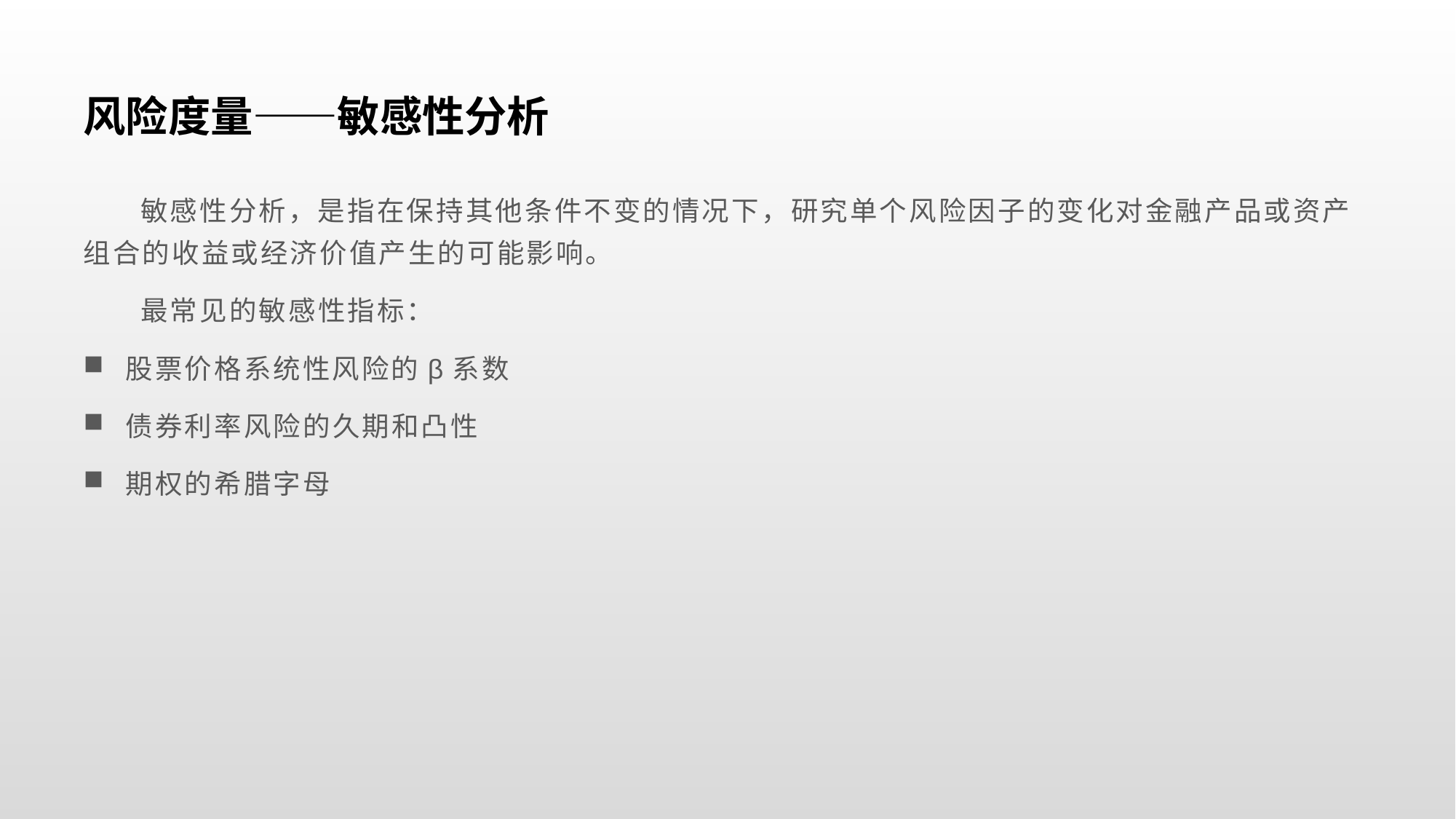

# 风险度量——敏感性分析
      敏感性分析，是指在保持其他条件不变的情况下，研究单个风险因子的变化对金融产品或资产组合的收益或经济价值产生的可能影响。
      最常见的敏感性指标：
 股票价格系统性风险的β系数
 债券利率风险的久期和凸性
 期权的希腊字母